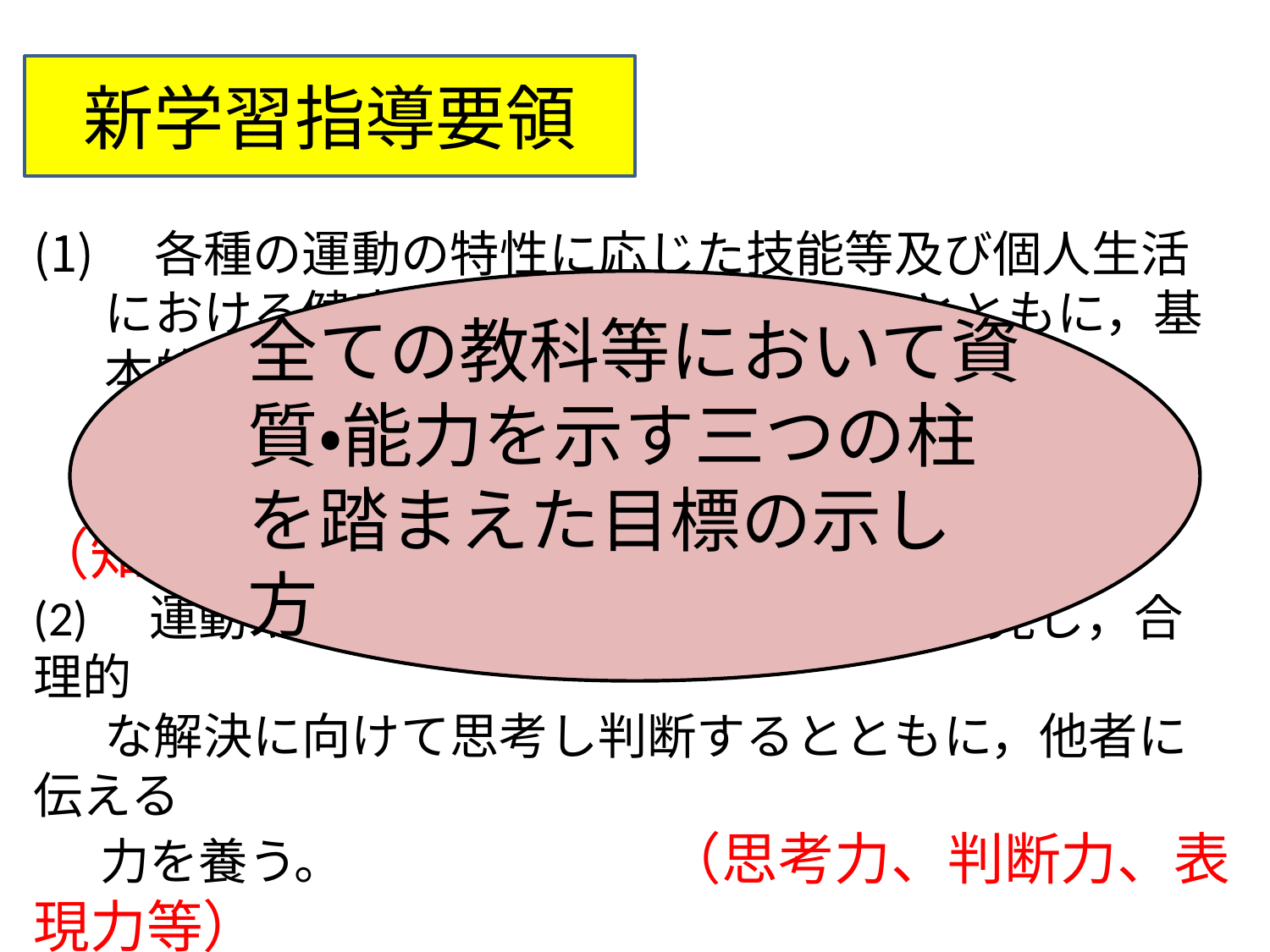

新学習指導要領
　各種の運動の特性に応じた技能等及び個人生活における健康・安全について理解するとともに，基本的な技能を身に付けるようにする。
　　　　　　　　　　　　　　　　　　　　　　　　（知識及び技能）
(2)　運動や健康についての自他の課題を発見し，合理的
　  な解決に向けて思考し判断するとともに，他者に伝える
     力を養う。　　　　　　  （思考力、判断力、表現力等）
(3)　生涯にわたって運動に親しむとともに健康の保持増
　  進と体力の向上を目指し，明るく豊かな生活を営む態
　  度を養う。　　　　　　　（学びに向かう力、人間性等）
全ての教科等において資質・能力を示す三つの柱を踏まえた目標の示し方